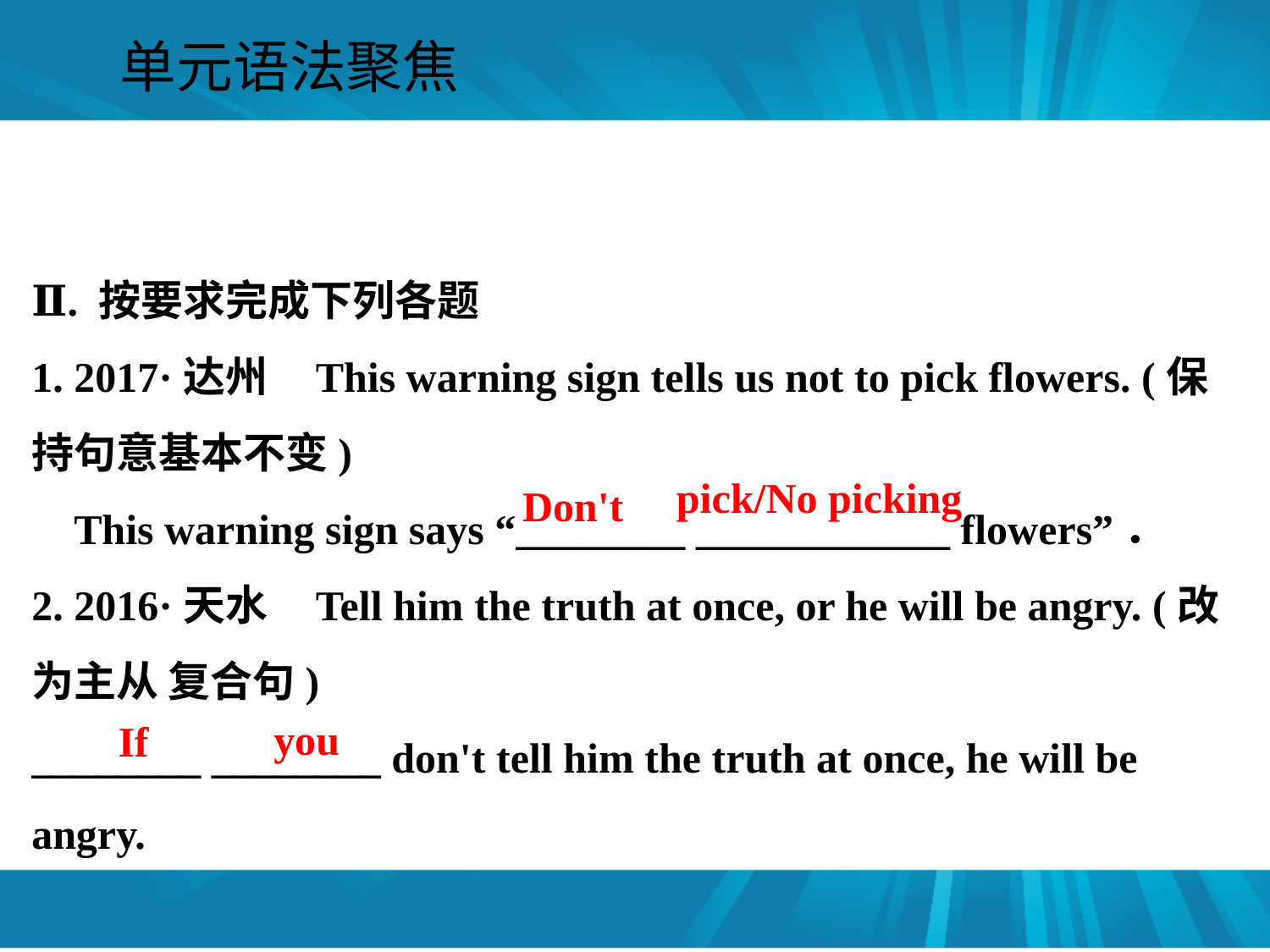

#
单元语法聚焦
Ⅱ. 按要求完成下列各题
1. 2017·达州    This warning sign tells us not to pick flowers. (保持句意基本不变)
    This warning sign says “________ ____________ flowers”．
2. 2016·天水    Tell him the truth at once, or he will be angry. (改为主从 复合句)
________ ________ don't tell him the truth at once, he will be angry.
pick/No picking
Don't
you
If